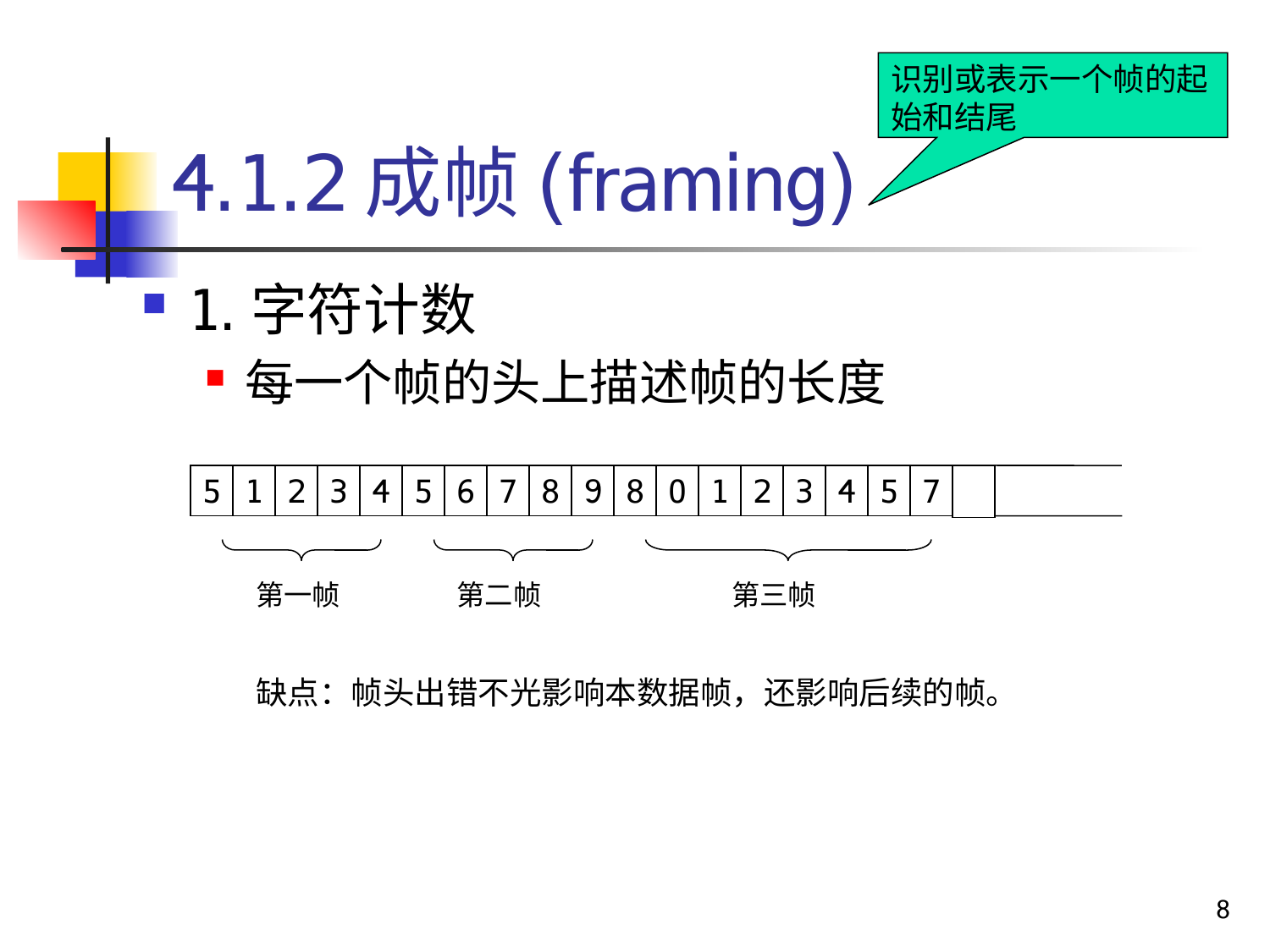

# 4.1.2成帧(framing)
识别或表示一个帧的起始和结尾
1.字符计数
每一个帧的头上描述帧的长度

5
1
2
3
4
5
6
7
8
9
8
0
1
2
3
4
5
7

第一帧
第二帧
第三帧
缺点：帧头出错不光影响本数据帧，还影响后续的帧。
8